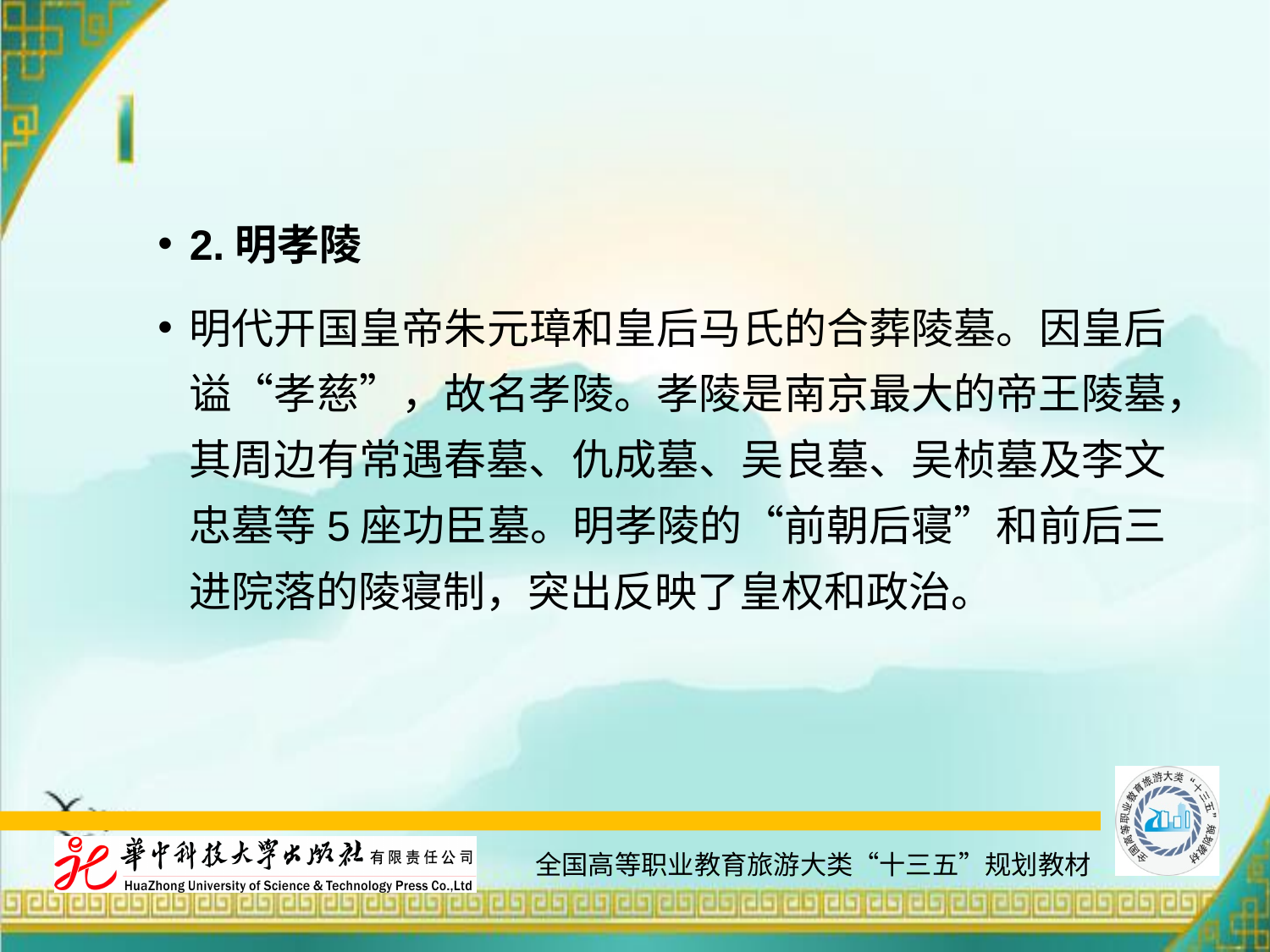

#
2.明孝陵
明代开国皇帝朱元璋和皇后马氏的合葬陵墓。因皇后谥“孝慈”，故名孝陵。孝陵是南京最大的帝王陵墓，其周边有常遇春墓、仇成墓、吴良墓、吴桢墓及李文忠墓等5座功臣墓。明孝陵的“前朝后寝”和前后三进院落的陵寝制，突出反映了皇权和政治。